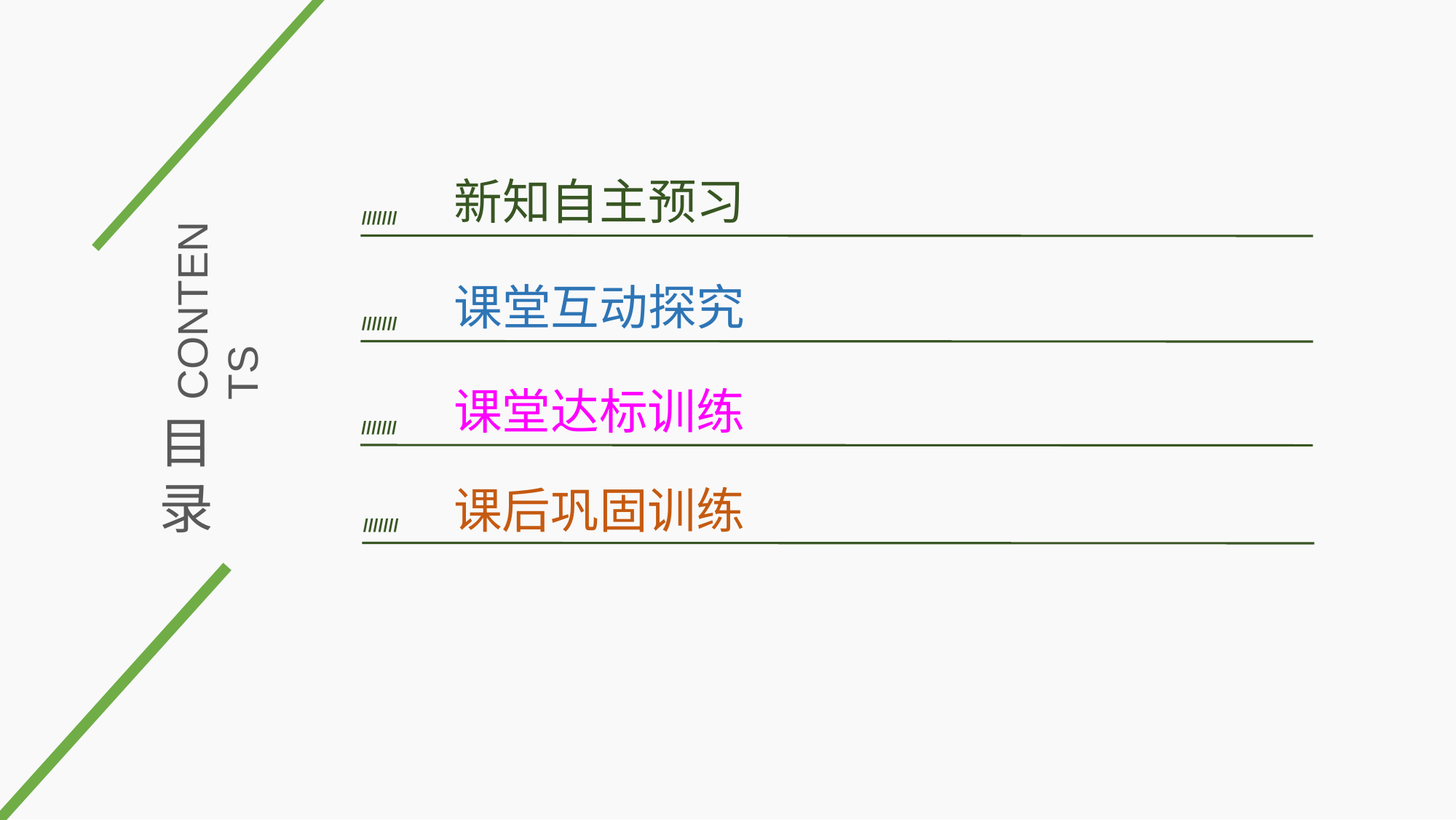

新知自主预习
///////
CONTENTS
课堂互动探究
///////
课堂达标训练
目
录
///////
课后巩固训练
///////